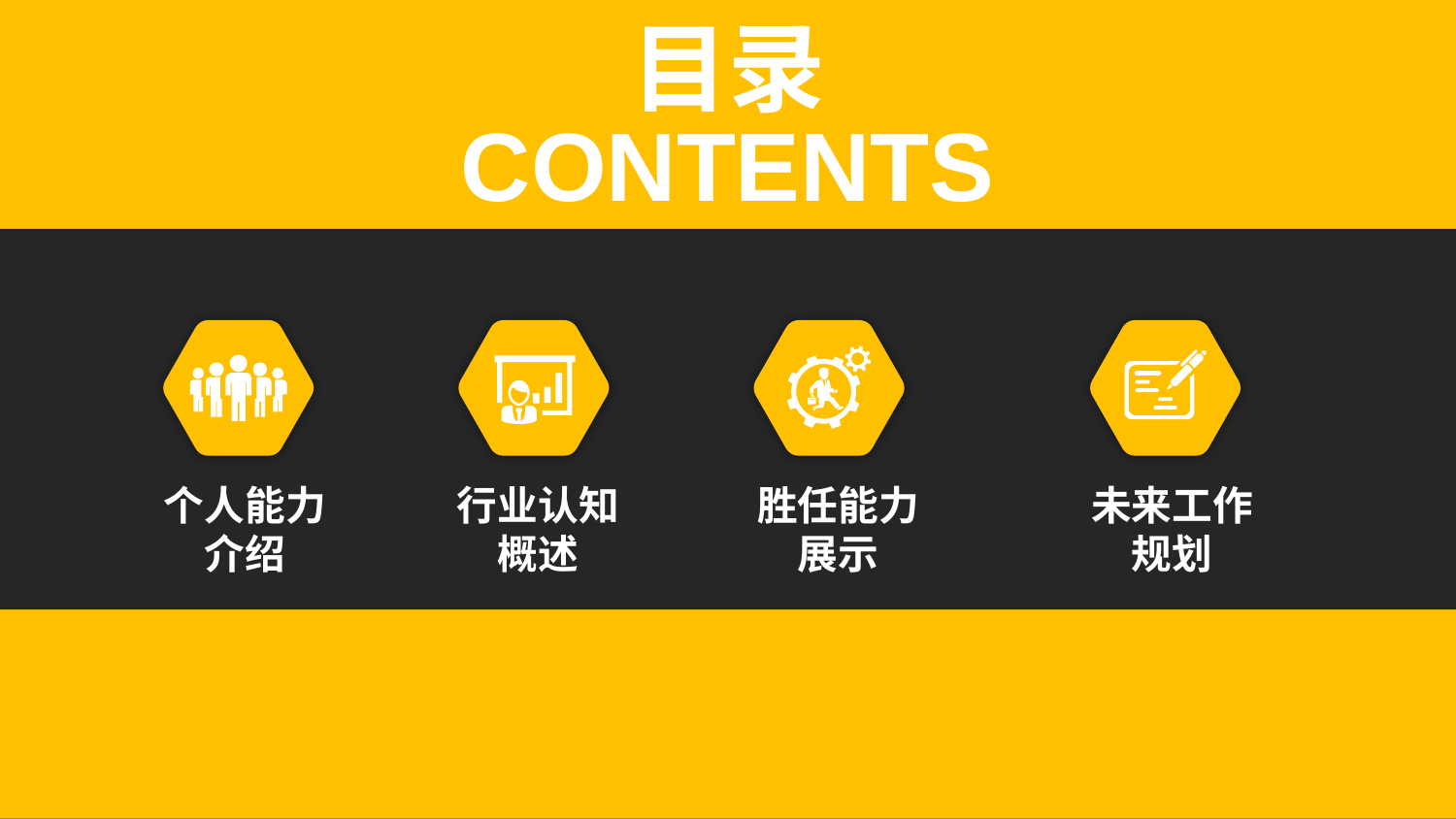

目录
CONTENTS

个人能力
介绍
行业认知
概述
胜任能力
展示
未来工作
规划